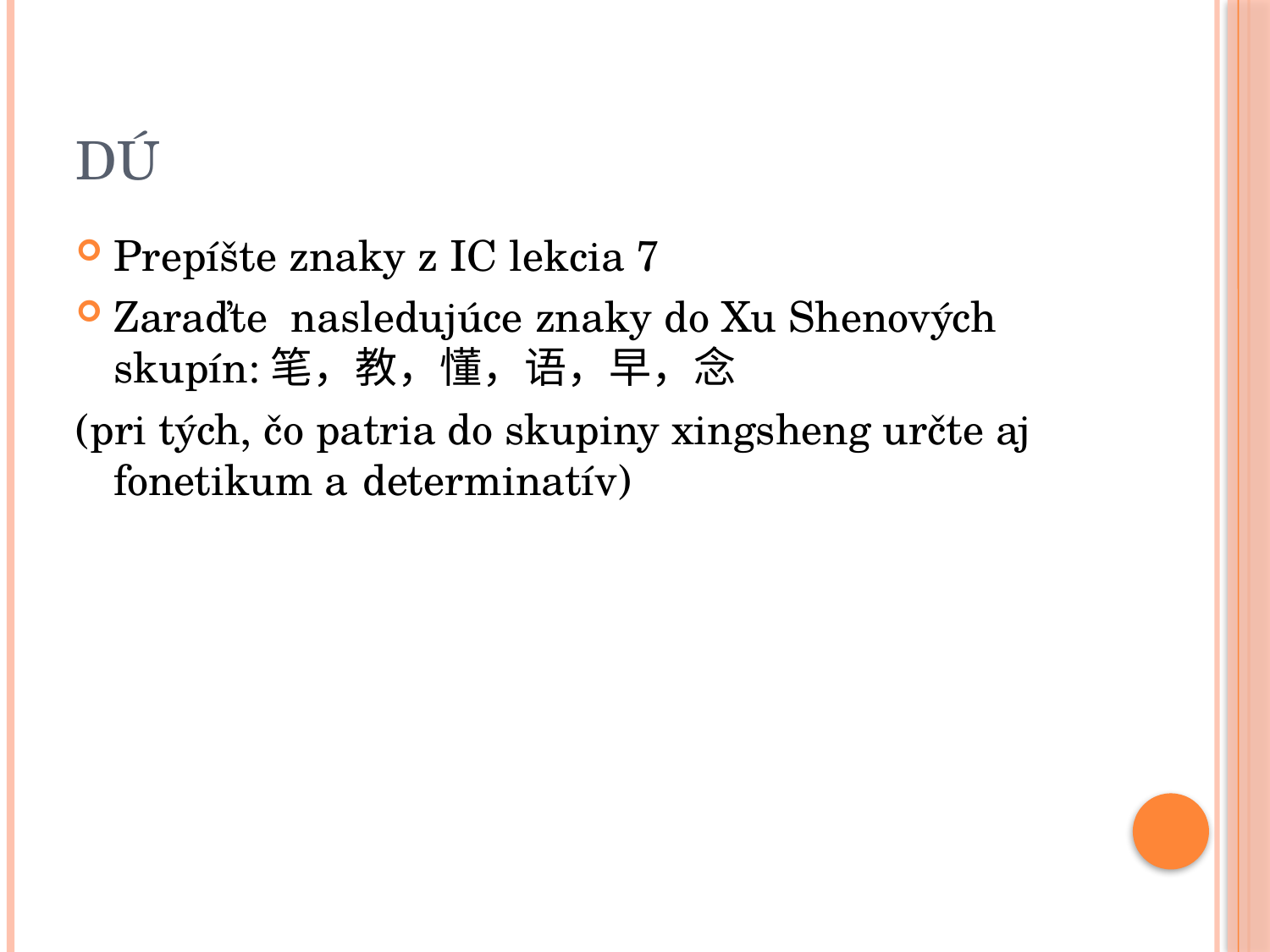

# DÚ
Prepíšte znaky z IC lekcia 7
Zaraďte  nasledujúce znaky do Xu Shenových skupín:笔，教，懂，语，早，念
(pri tých, čo patria do skupiny xingsheng určte aj fonetikum a determinatív)